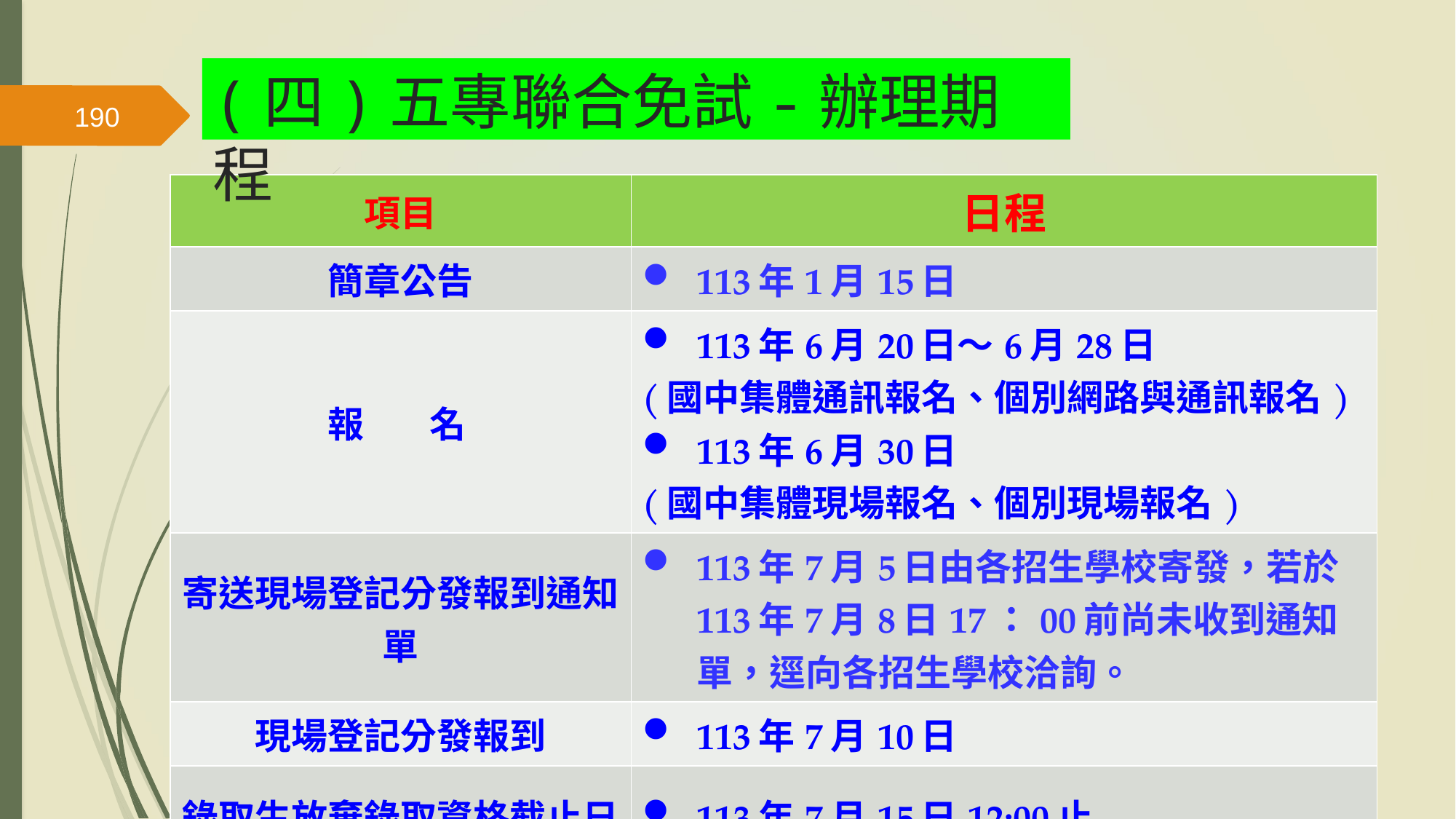

(四)五專聯合免試-辦理期程
190
| 項目 | 日程 |
| --- | --- |
| 簡章公告 | 113年1月15日 |
| 報 名 | 113年6月20日～6月28日 (國中集體通訊報名、個別網路與通訊報名) 113年6月30日 (國中集體現場報名、個別現場報名) |
| 寄送現場登記分發報到通知單 | 113年7月5日由各招生學校寄發，若於113年7月8日17：00前尚未收到通知單，逕向各招生學校洽詢。 |
| 現場登記分發報到 | 113年7月10日 |
| 錄取生放棄錄取資格截止日 | 113年7月15日12:00止 |